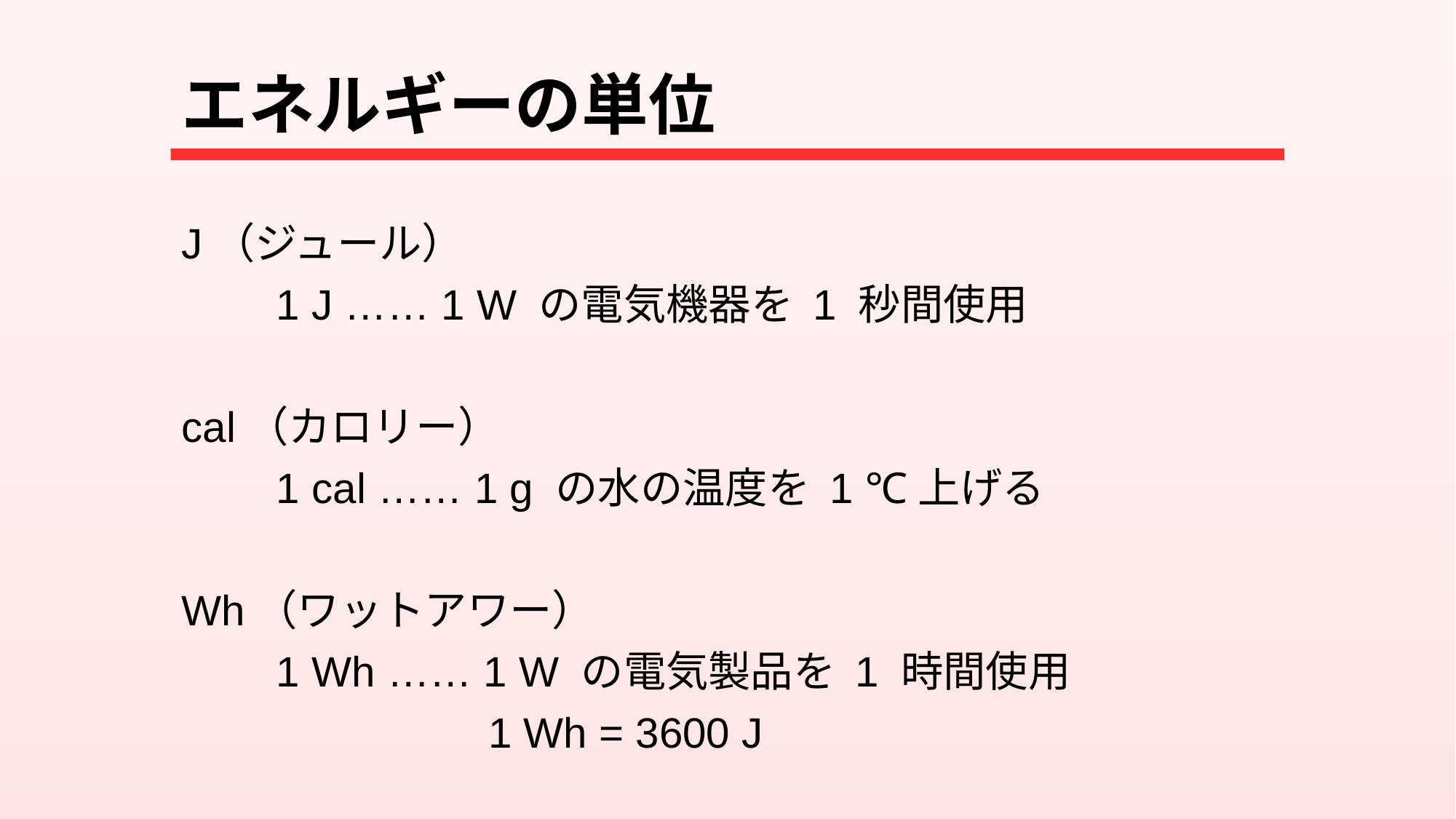

# エネルギーの単位
J（ジュール）
　　1 J …… 1 W の電気機器を 1 秒間使用

cal（カロリー）
　　1 cal …… 1 g の水の温度を 1 ℃上げる

Wh（ワットアワー）
　　1 Wh …… 1 W の電気製品を 1 時間使用
　　　　　　　1 Wh = 3600 J